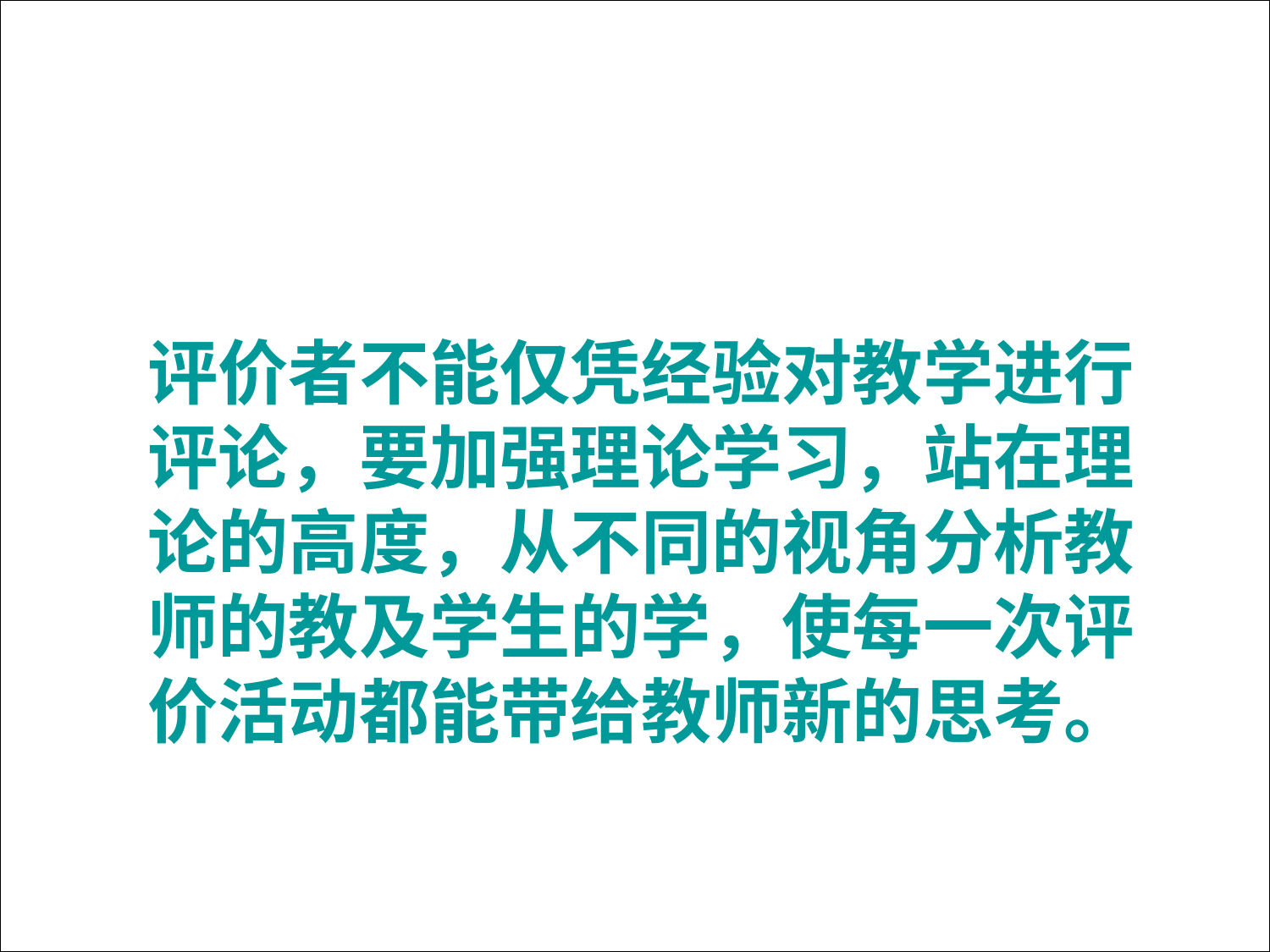

# 评价者不能仅凭经验对教学进行评论，要加强理论学习，站在理论的高度，从不同的视角分析教师的教及学生的学，使每一次评价活动都能带给教师新的思考。